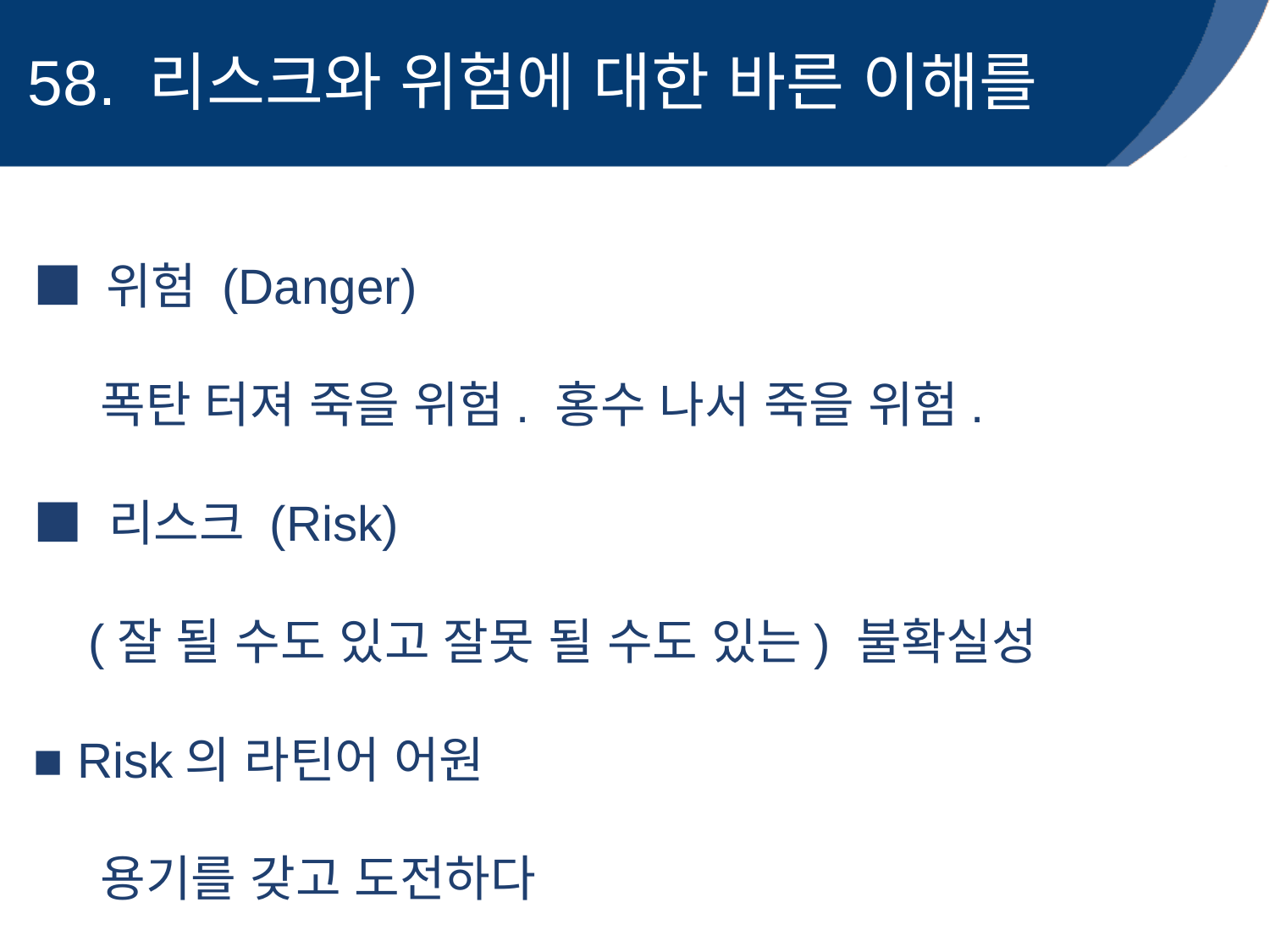

58. 리스크와 위험에 대한 바른 이해를
■ 위험 (Danger)
    폭탄 터져 죽을 위험. 홍수 나서 죽을 위험.
■ 리스크 (Risk)
    (잘 될 수도 있고 잘못 될 수도 있는) 불확실성
■ Risk의 라틴어 어원
    용기를 갖고 도전하다